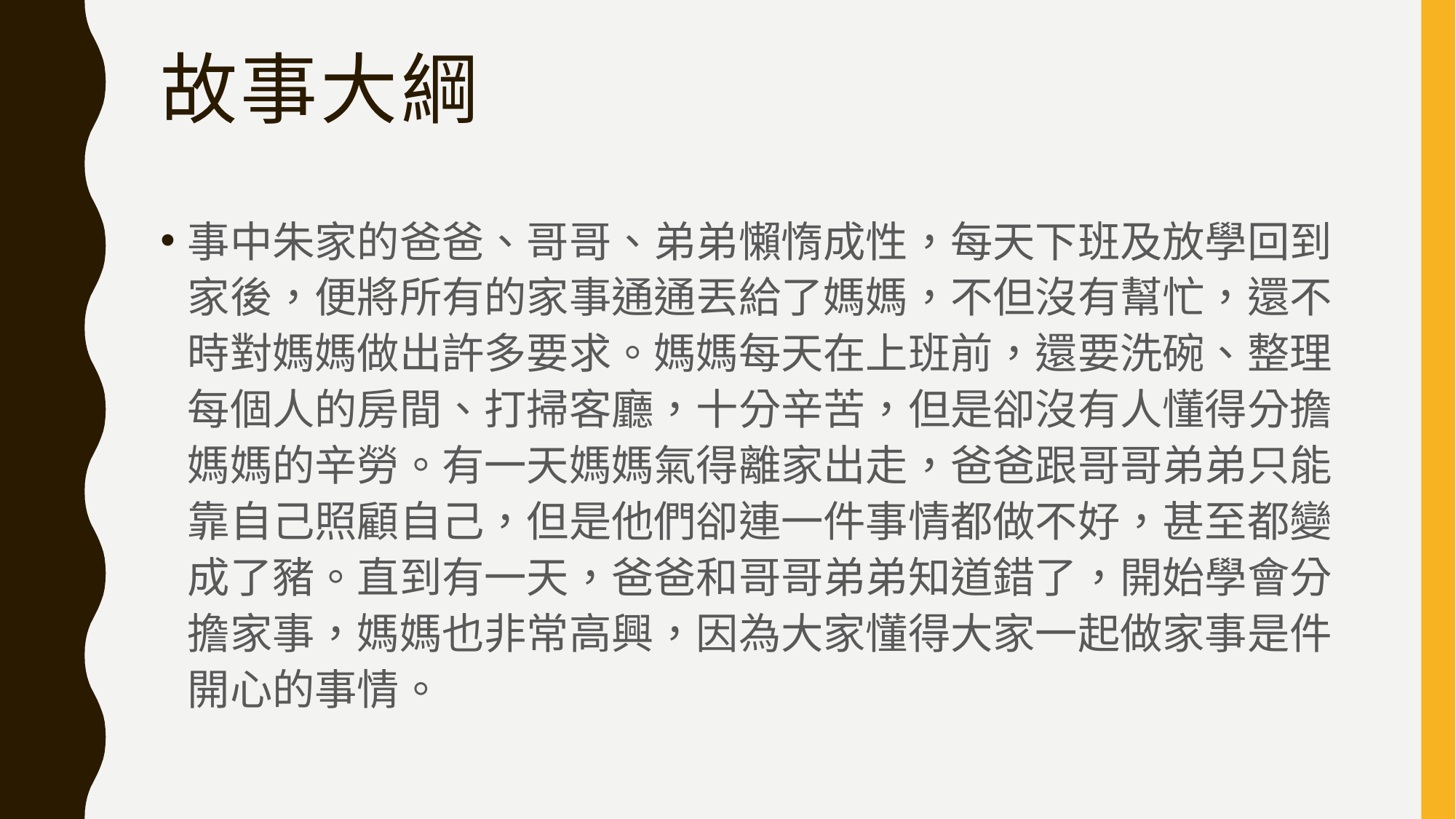

# 故事大綱
事中朱家的爸爸、哥哥、弟弟懶惰成性，每天下班及放學回到家後，便將所有的家事通通丟給了媽媽，不但沒有幫忙，還不時對媽媽做出許多要求。媽媽每天在上班前，還要洗碗、整理每個人的房間、打掃客廳，十分辛苦，但是卻沒有人懂得分擔媽媽的辛勞。有一天媽媽氣得離家出走，爸爸跟哥哥弟弟只能靠自己照顧自己，但是他們卻連一件事情都做不好，甚至都變成了豬。直到有一天，爸爸和哥哥弟弟知道錯了，開始學會分擔家事，媽媽也非常高興，因為大家懂得大家一起做家事是件開心的事情。